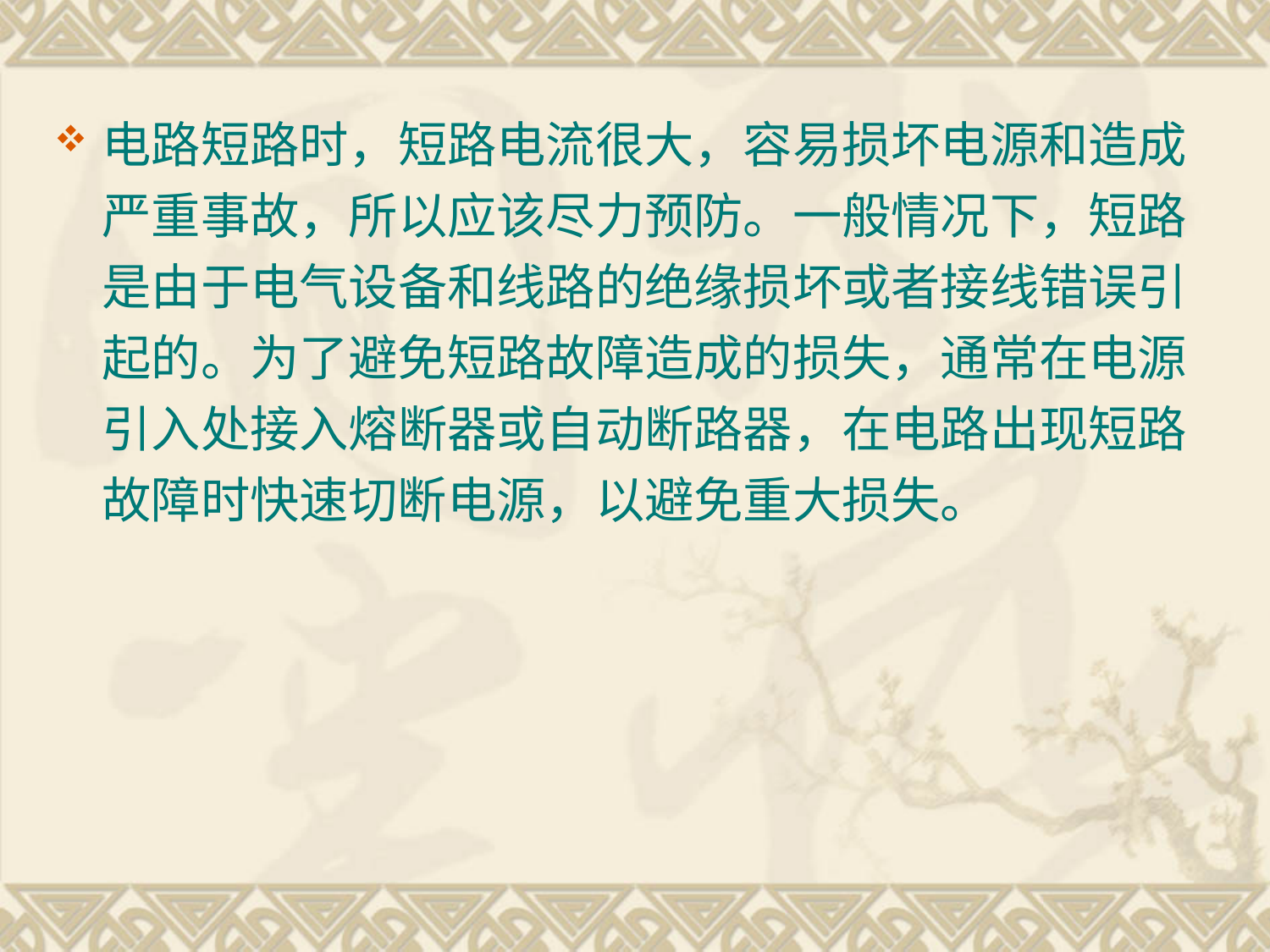

电路短路时，短路电流很大，容易损坏电源和造成严重事故，所以应该尽力预防。一般情况下，短路是由于电气设备和线路的绝缘损坏或者接线错误引起的。为了避免短路故障造成的损失，通常在电源引入处接入熔断器或自动断路器，在电路出现短路故障时快速切断电源，以避免重大损失。